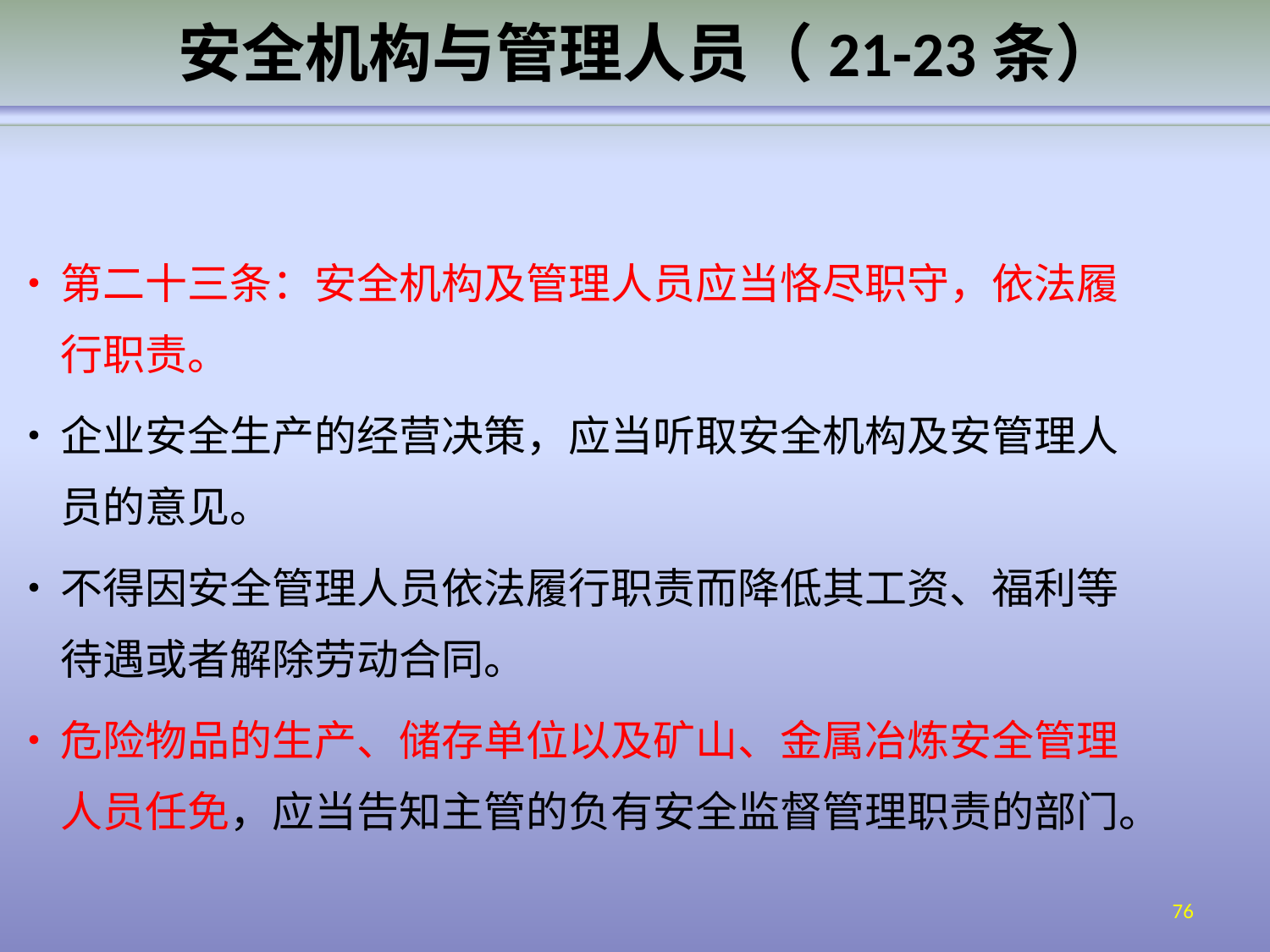

# 安全机构与管理人员（21-23条）
•	第二十三条：安全机构及管理人员应当恪尽职守，依法履 行职责。
•	企业安全生产的经营决策，应当听取安全机构及安管理人 员的意见。
•	不得因安全管理人员依法履行职责而降低其工资、福利等 待遇或者解除劳动合同。
•	危险物品的生产、储存单位以及矿山、金属冶炼安全管理 人员任免，应当告知主管的负有安全监督管理职责的部门。
76